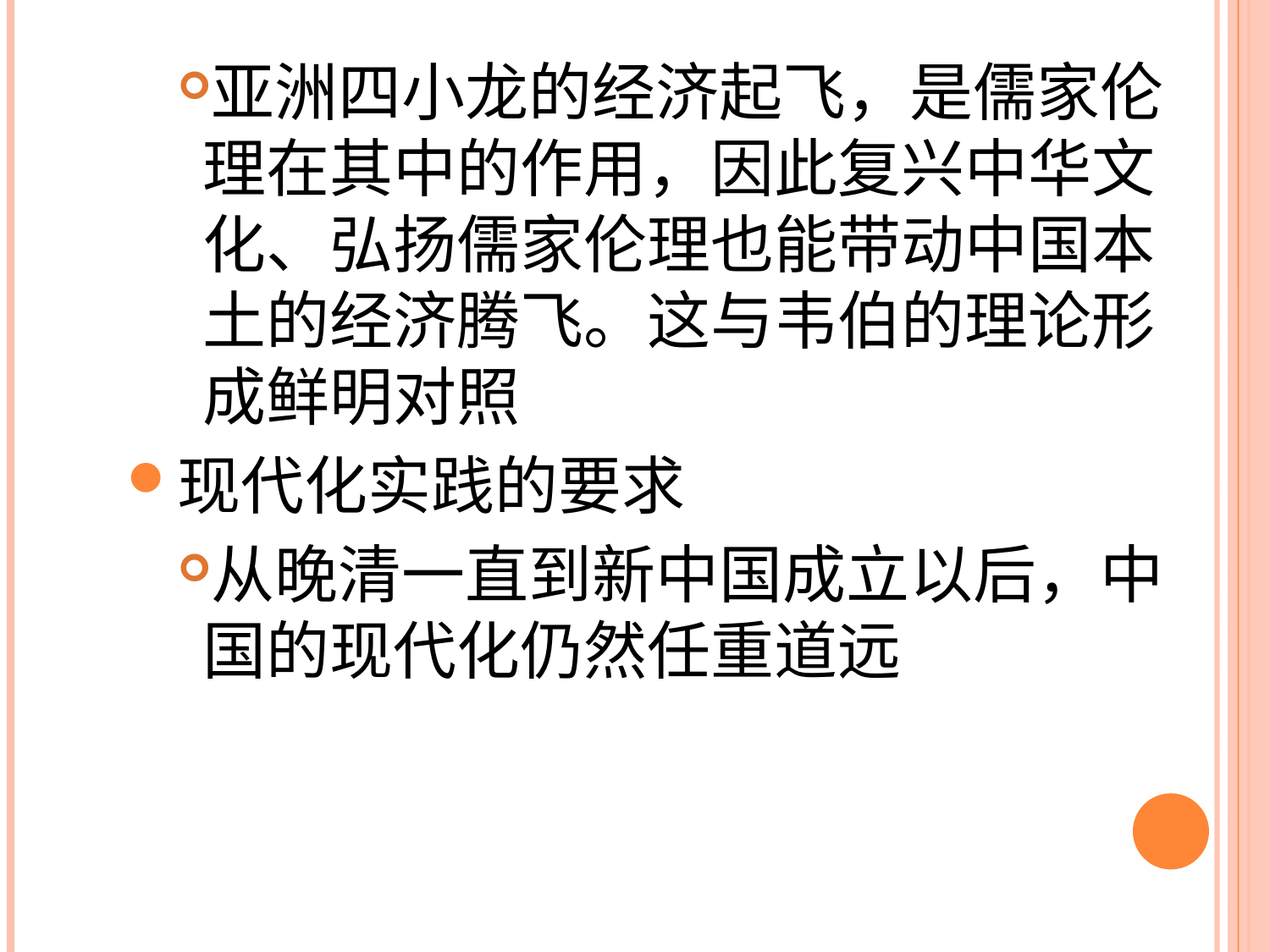

亚洲四小龙的经济起飞，是儒家伦理在其中的作用，因此复兴中华文化、弘扬儒家伦理也能带动中国本土的经济腾飞。这与韦伯的理论形成鲜明对照
现代化实践的要求
从晚清一直到新中国成立以后，中国的现代化仍然任重道远